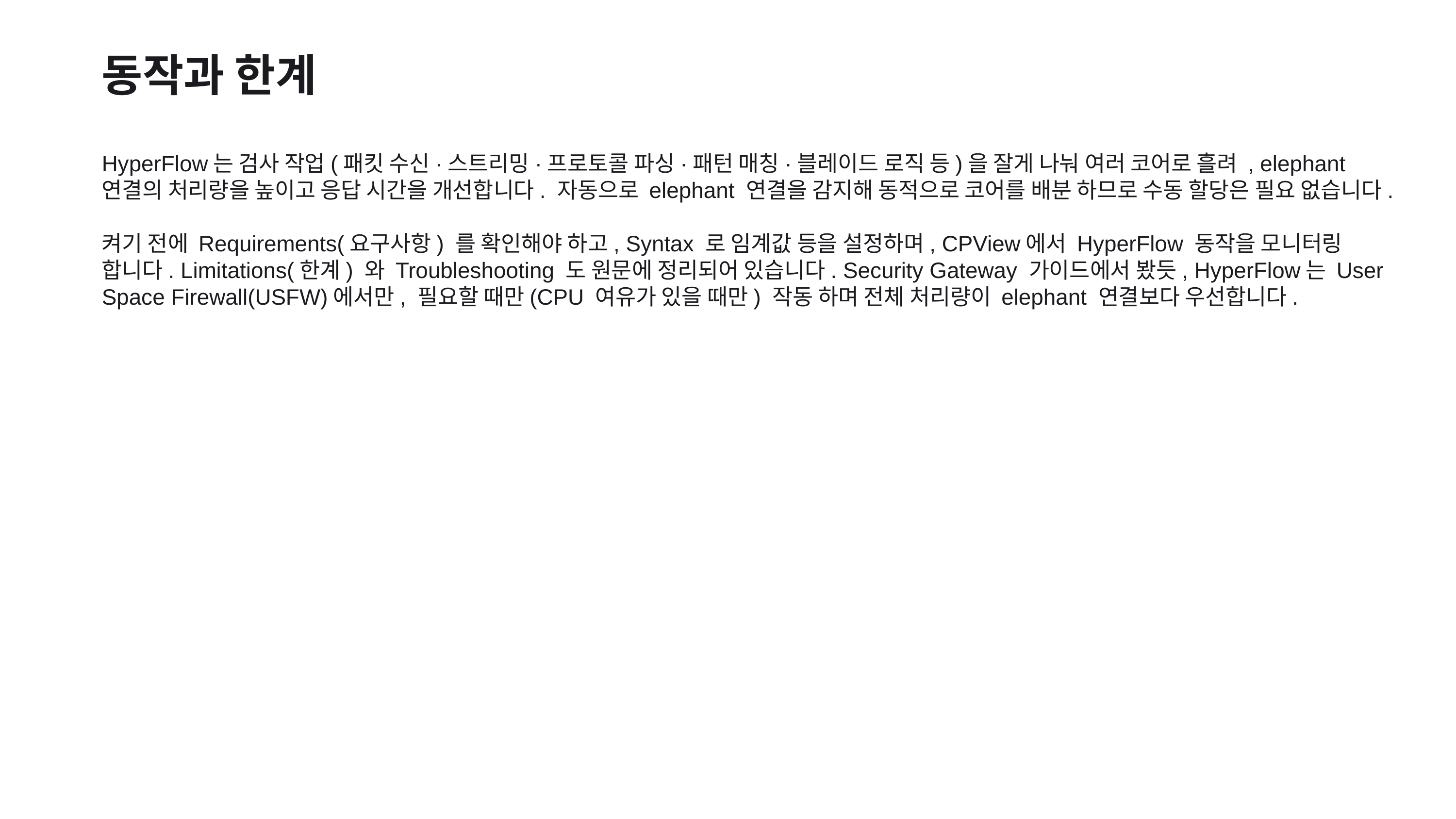

동작과 한계
HyperFlow는 검사 작업(패킷 수신·스트리밍·프로토콜 파싱·패턴 매칭·블레이드 로직 등)을 잘게 나눠 여러 코어로 흘려 , elephant 연결의 처리량을 높이고 응답 시간을 개선합니다. 자동으로 elephant 연결을 감지해 동적으로 코어를 배분 하므로 수동 할당은 필요 없습니다.

켜기 전에 Requirements(요구사항) 를 확인해야 하고, Syntax 로 임계값 등을 설정하며, CPView에서 HyperFlow 동작을 모니터링 합니다. Limitations(한계) 와 Troubleshooting 도 원문에 정리되어 있습니다. Security Gateway 가이드에서 봤듯, HyperFlow는 User Space Firewall(USFW)에서만, 필요할 때만(CPU 여유가 있을 때만) 작동 하며 전체 처리량이 elephant 연결보다 우선합니다.